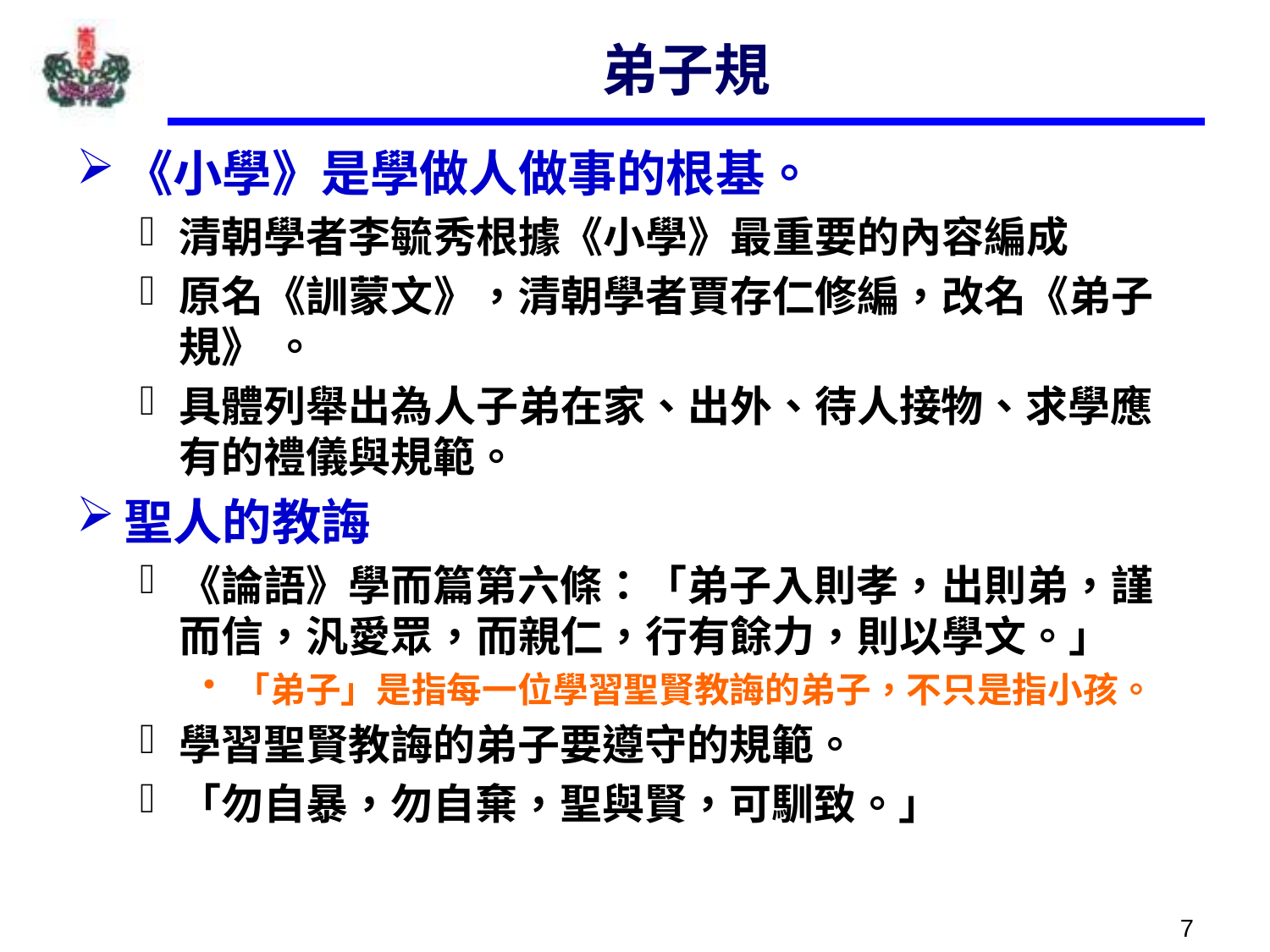

# 弟子規
《小學》是學做人做事的根基。
清朝學者李毓秀根據《小學》最重要的內容編成
原名《訓蒙文》，清朝學者賈存仁修編，改名《弟子規》 。
具體列舉出為人子弟在家、出外、待人接物、求學應有的禮儀與規範。
聖人的教誨
《論語》學而篇第六條：「弟子入則孝，出則弟，謹而信，汎愛眾，而親仁，行有餘力，則以學文。」
「弟子」是指每一位學習聖賢教誨的弟子，不只是指小孩。
學習聖賢教誨的弟子要遵守的規範。
「勿自暴，勿自棄，聖與賢，可馴致。」
7